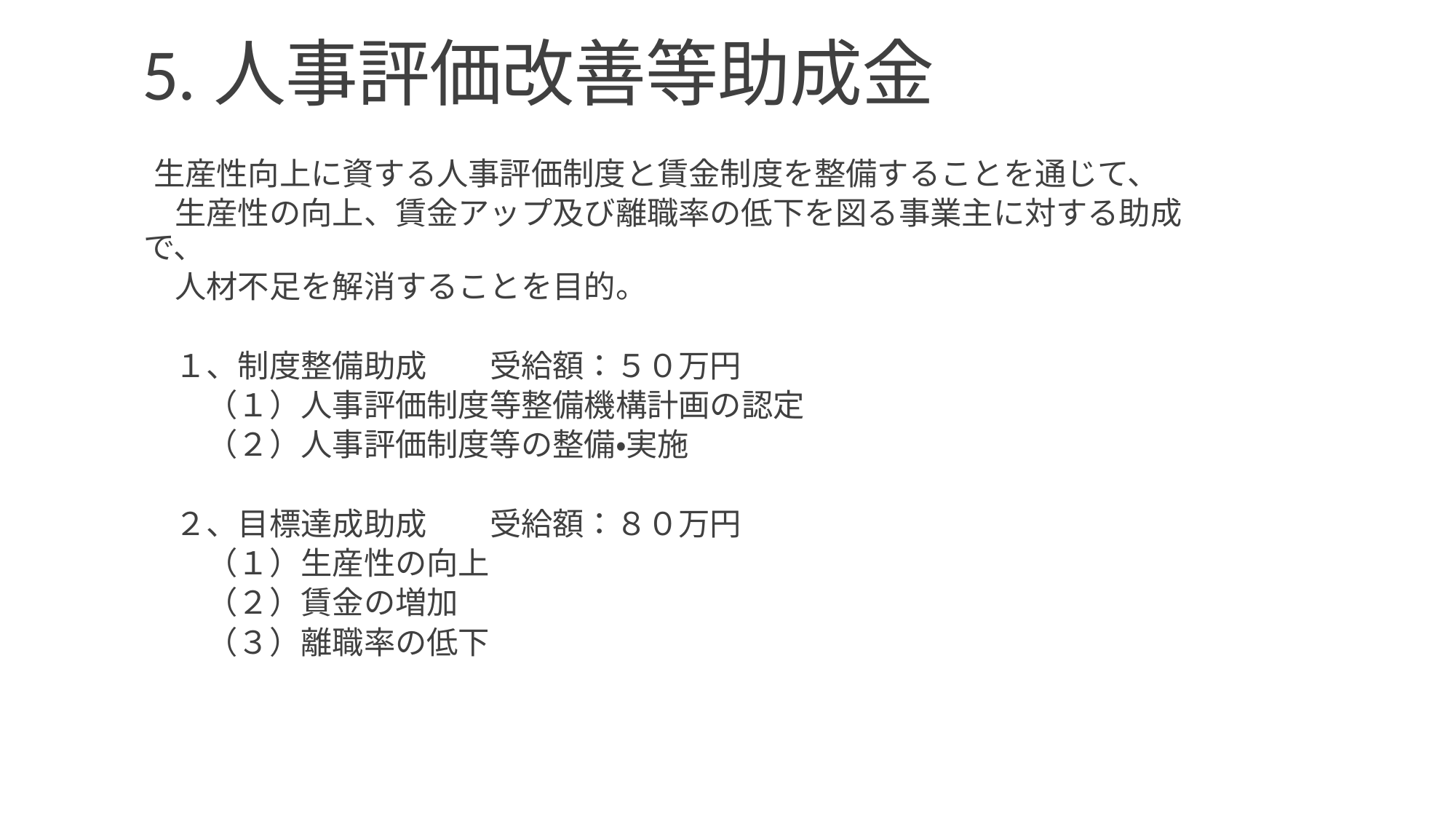

# 5.人事評価改善等助成金
　生産性向上に資する人事評価制度と賃金制度を整備することを通じて、
　生産性の向上、賃金アップ及び離職率の低下を図る事業主に対する助成で、
　人材不足を解消することを目的。

　１、制度整備助成　　受給額：５０万円
　　（１）人事評価制度等整備機構計画の認定
　　（２）人事評価制度等の整備・実施

　２、目標達成助成　　受給額：８０万円
　　（１）生産性の向上
　　（２）賃金の増加
　　（３）離職率の低下